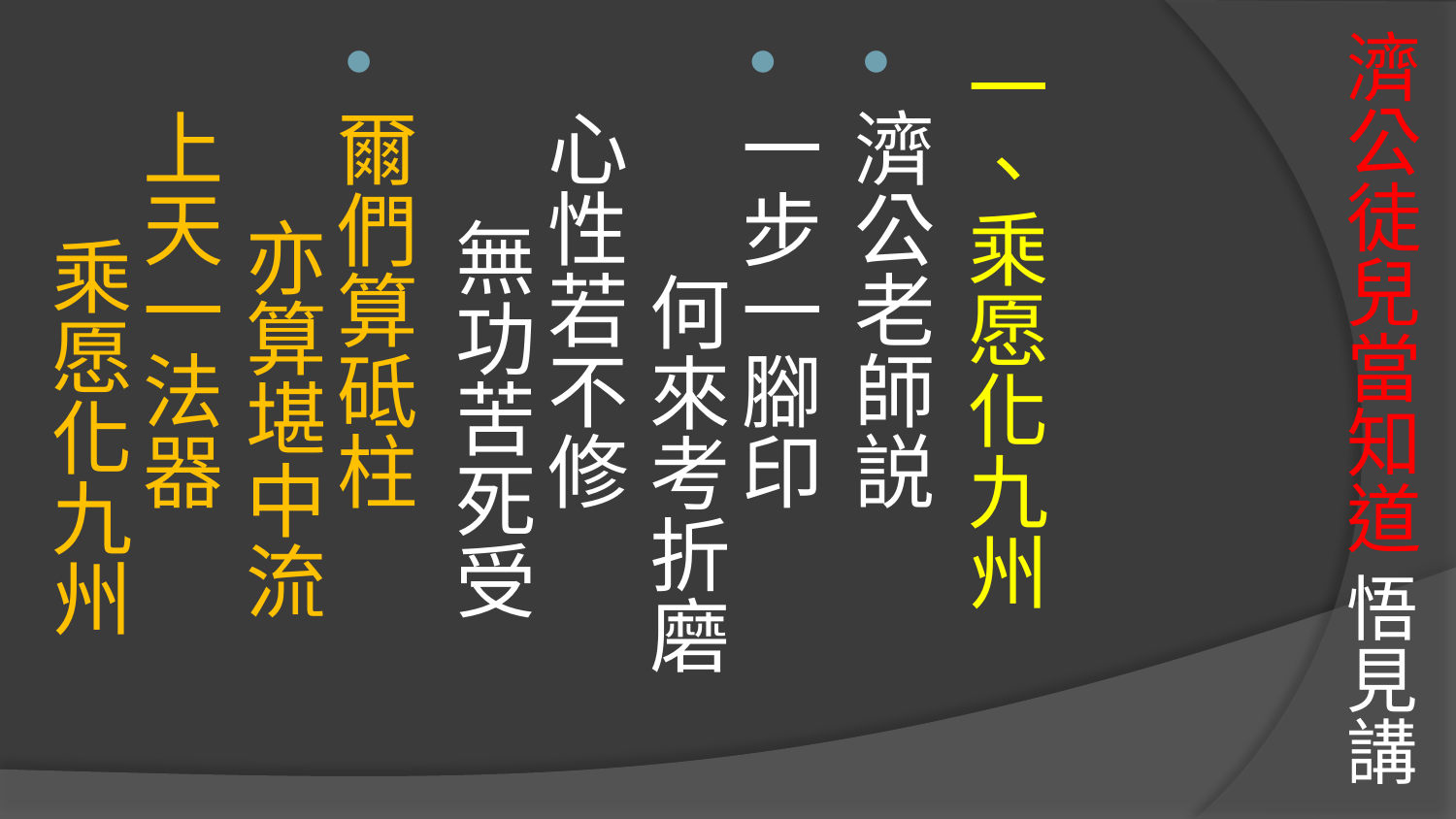

# 濟公徒兒當知道 悟見講
一、乘愿化九州
濟公老師説
一步一腳印                        何來考折磨
心性若不修                     無功苦死受
爾們算砥柱                     亦算堪中流
上天一法器                      乘愿化九州